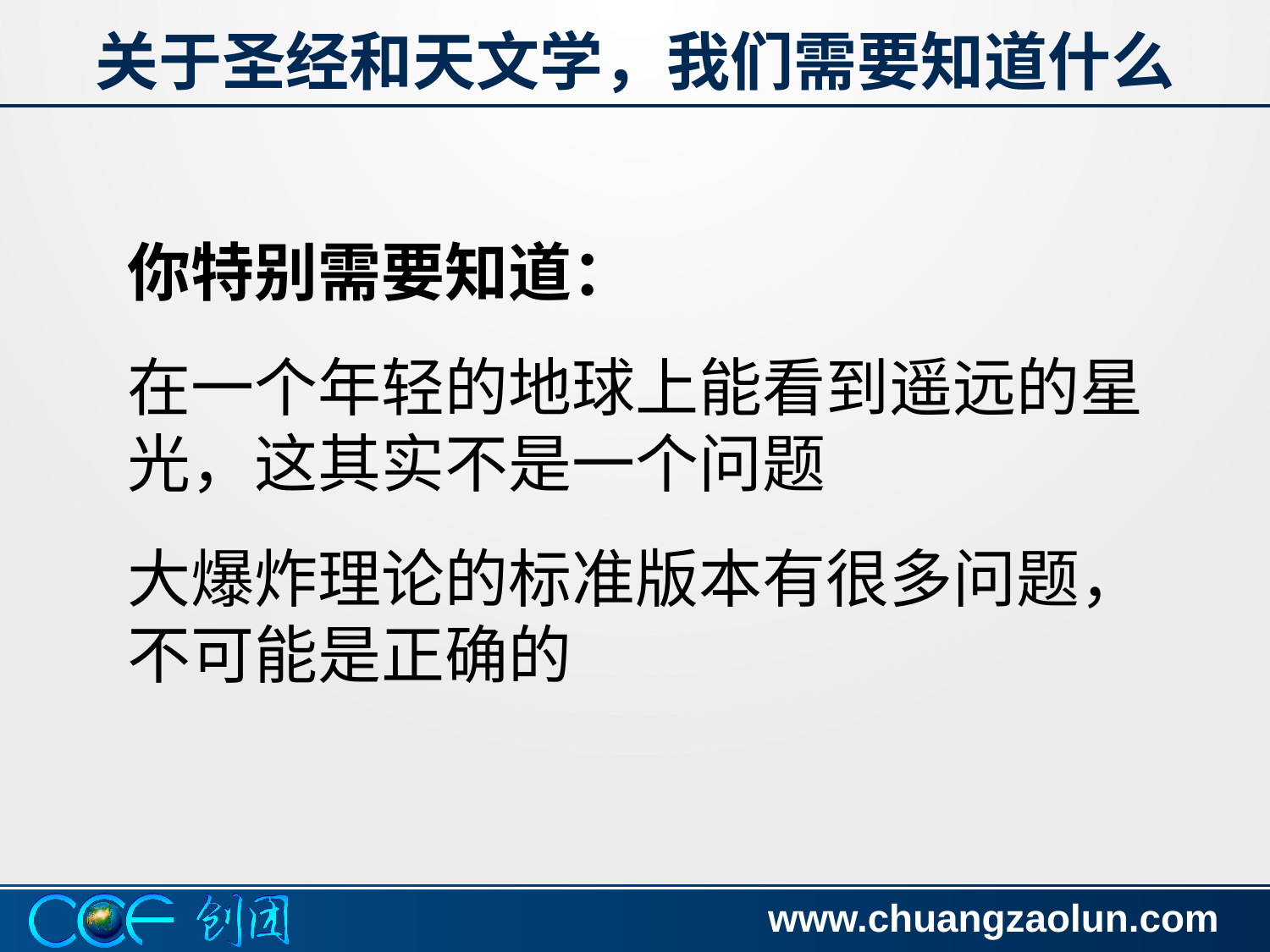

# 关于圣经和天文学，我们需要知道什么
你特别需要知道：

在一个年轻的地球上能看到遥远的星光，这其实不是一个问题

大爆炸理论的标准版本有很多问题，不可能是正确的